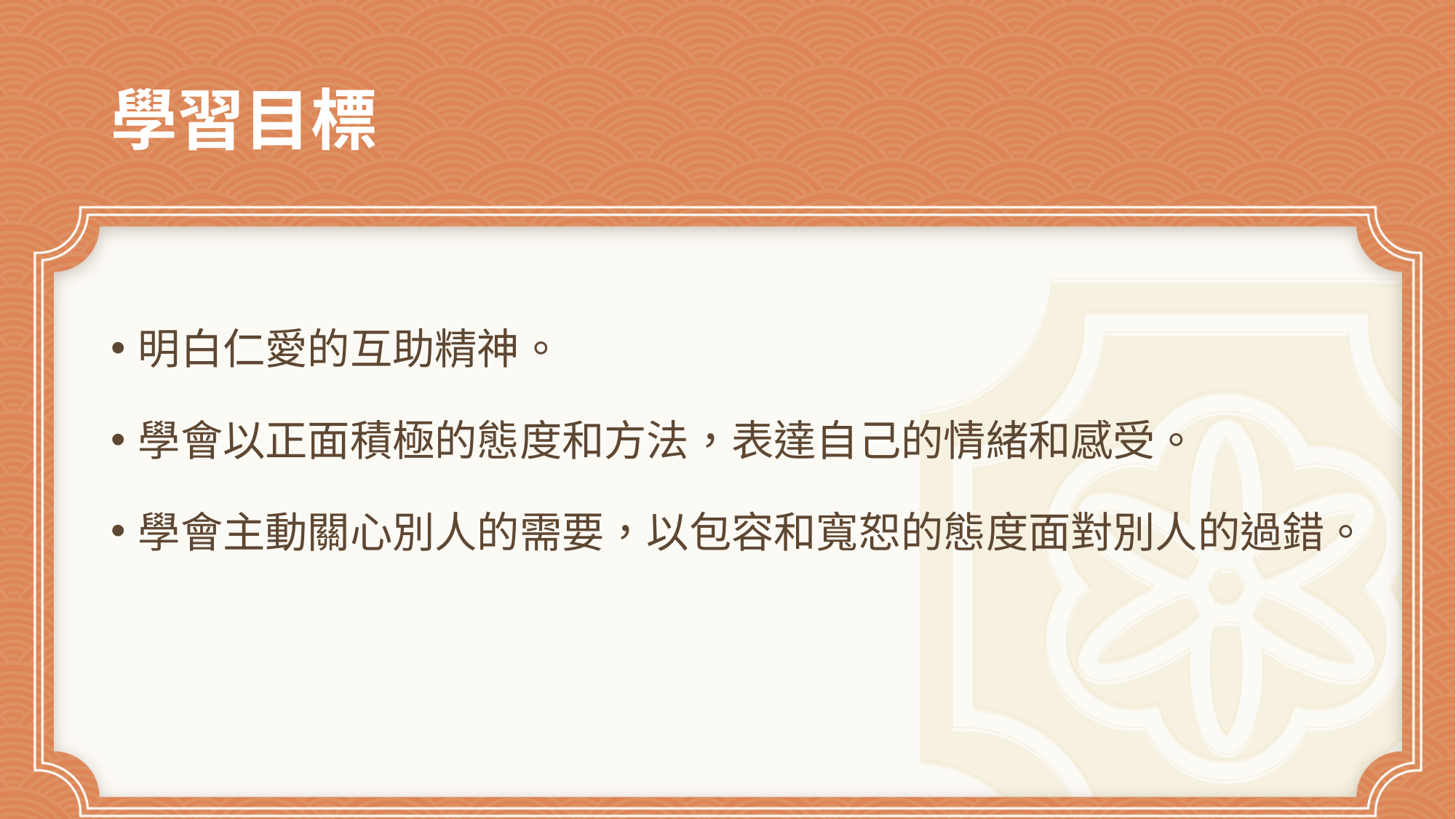

# 學習目標
明白仁愛的互助精神。
學會以正面積極的態度和方法，表達自己的情緒和感受。
學會主動關心別人的需要，以包容和寬恕的態度面對別人的過錯。